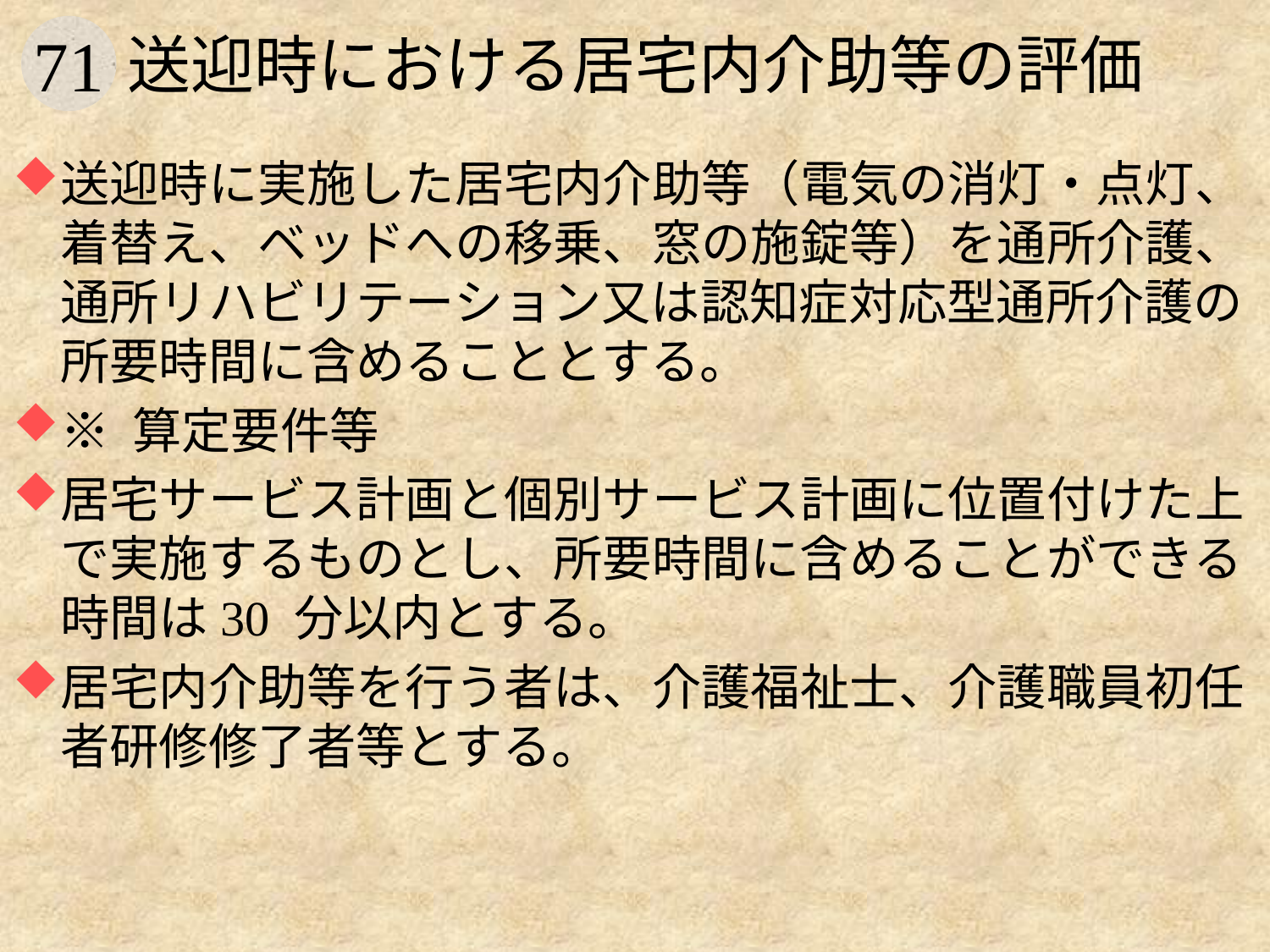

# 送迎時における居宅内介助等の評価
送迎時に実施した居宅内介助等（電気の消灯・点灯、着替え、ベッドへの移乗、窓の施錠等）を通所介護、通所リハビリテーション又は認知症対応型通所介護の所要時間に含めることとする。
※ 算定要件等
居宅サービス計画と個別サービス計画に位置付けた上で実施するものとし、所要時間に含めることができる時間は30 分以内とする。
居宅内介助等を行う者は、介護福祉士、介護職員初任者研修修了者等とする。